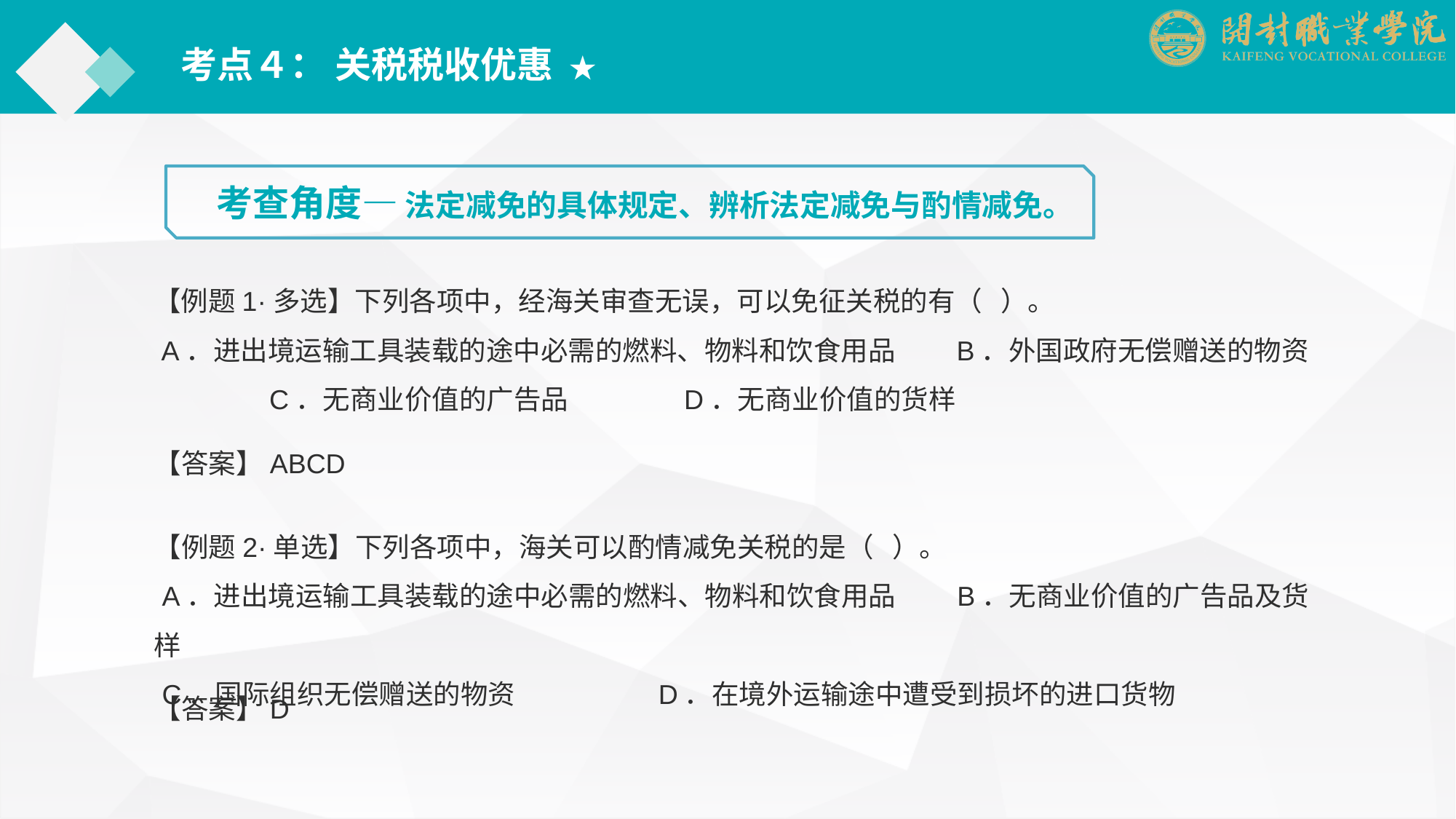

考点４： 关税税收优惠  ★

考查角度— 法定减免的具体规定、辨析法定减免与酌情减免。
【例题1·多选】下列各项中，经海关审查无误，可以免征关税的有（   ）。
 A．进出境运输工具装载的途中必需的燃料、物料和饮食用品　　B．外国政府无偿赠送的物资　　　　C．无商业价值的广告品　　　　D．无商业价值的货样
【答案】ABCD
【例题2·单选】下列各项中，海关可以酌情减免关税的是（   ）。
 A．进出境运输工具装载的途中必需的燃料、物料和饮食用品　　B．无商业价值的广告品及货样
 C．国际组织无偿赠送的物资　　　　　D．在境外运输途中遭受到损坏的进口货物
【答案】D